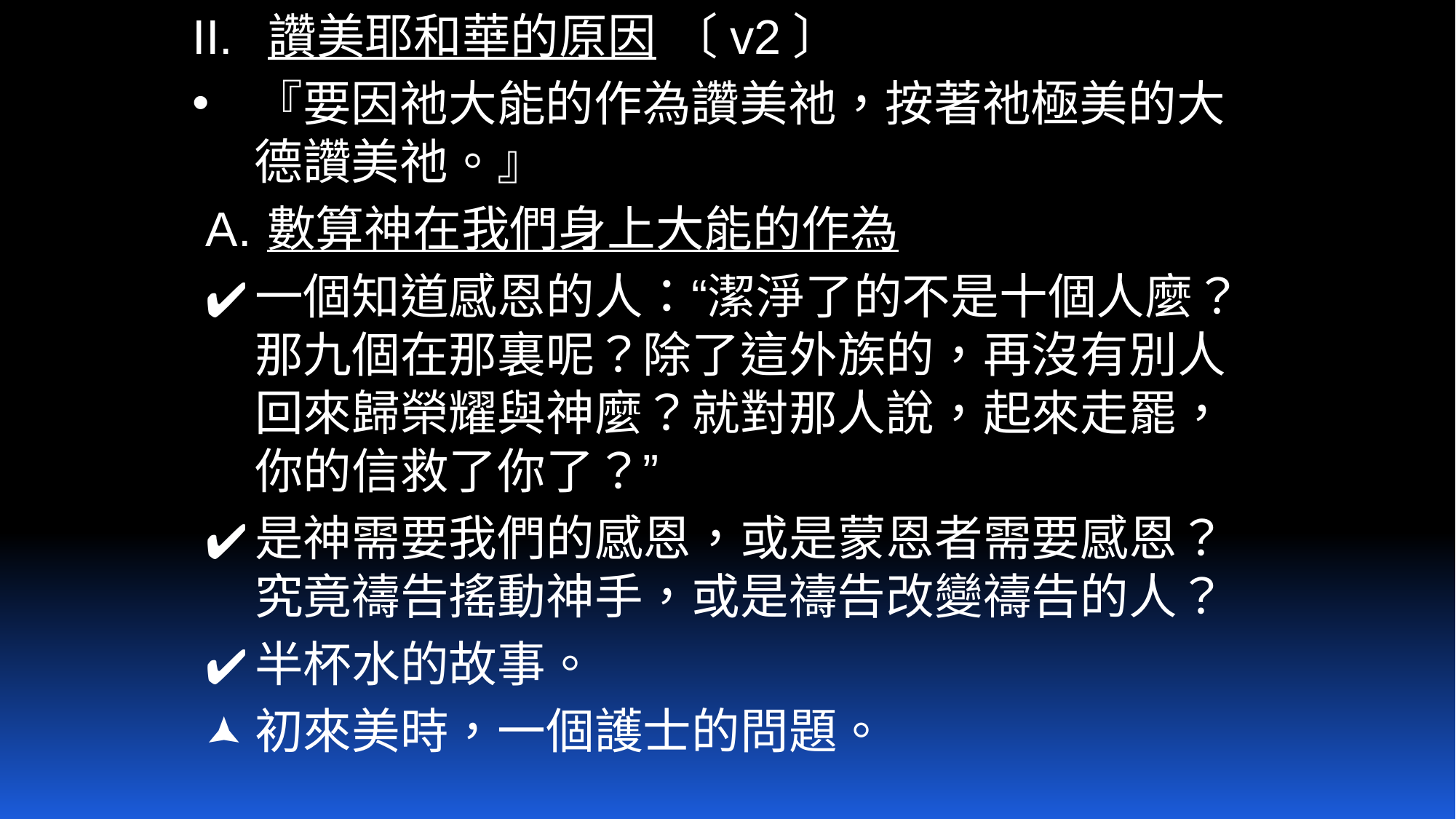

讚美耶和華的原因 〔v2〕
『要因祂大能的作為讚美祂，按著祂極美的大德讚美祂。』
數算神在我們身上大能的作為
一個知道感恩的人：“潔淨了的不是十個人麼？那九個在那裏呢？除了這外族的，再沒有別人回來歸榮耀與神麼？就對那人說，起來走罷，你的信救了你了？”
是神需要我們的感恩，或是蒙恩者需要感恩？究竟禱告搖動神手，或是禱告改變禱告的人？
半杯水的故事。
初來美時，一個護士的問題。